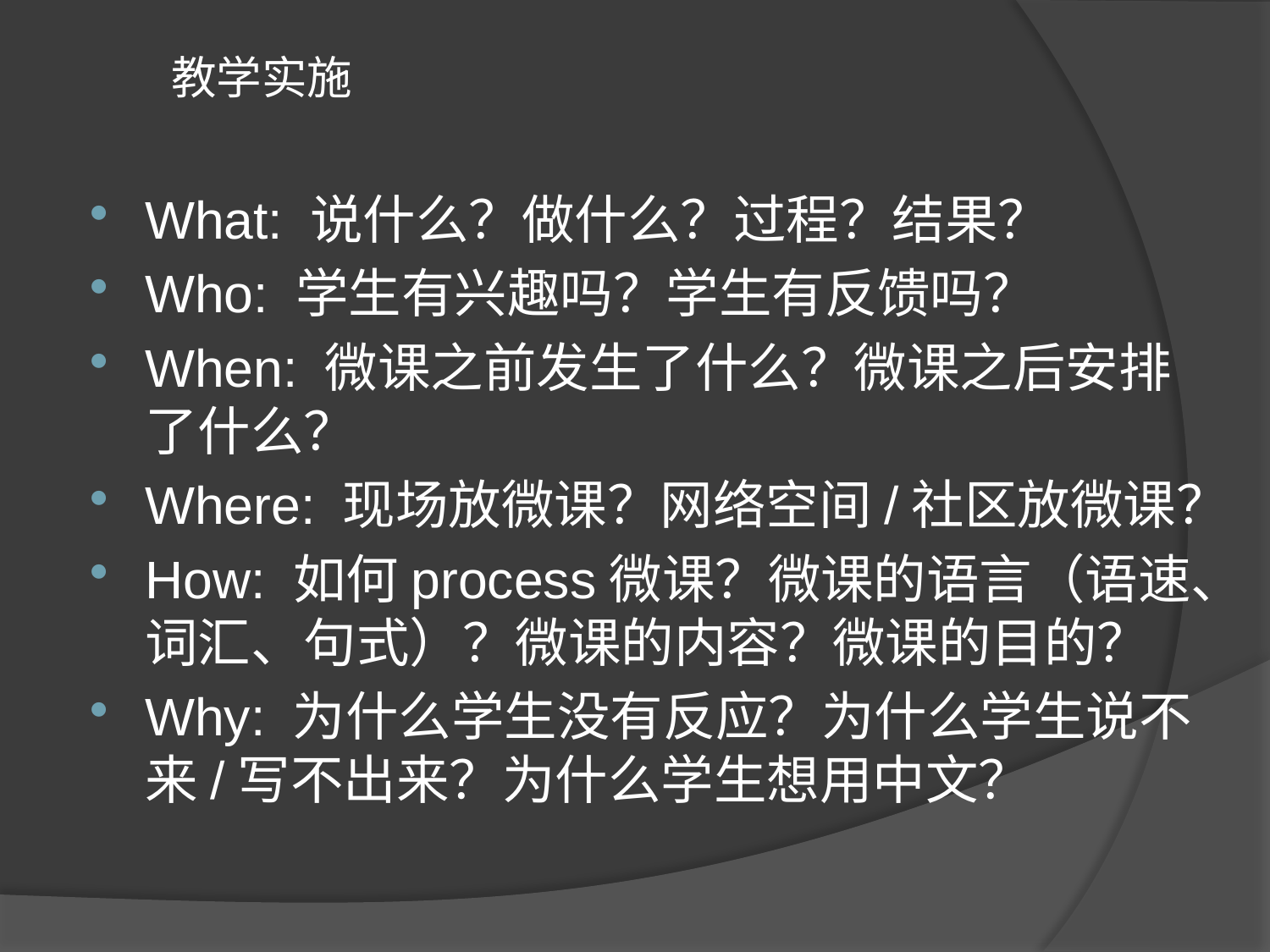

# 教学实施
What: 说什么？做什么？过程？结果？
Who: 学生有兴趣吗？学生有反馈吗？
When: 微课之前发生了什么？微课之后安排了什么？
Where: 现场放微课？网络空间/社区放微课？
How: 如何process微课？微课的语言（语速、词汇、句式）？微课的内容？微课的目的？
Why: 为什么学生没有反应？为什么学生说不来/写不出来？为什么学生想用中文？